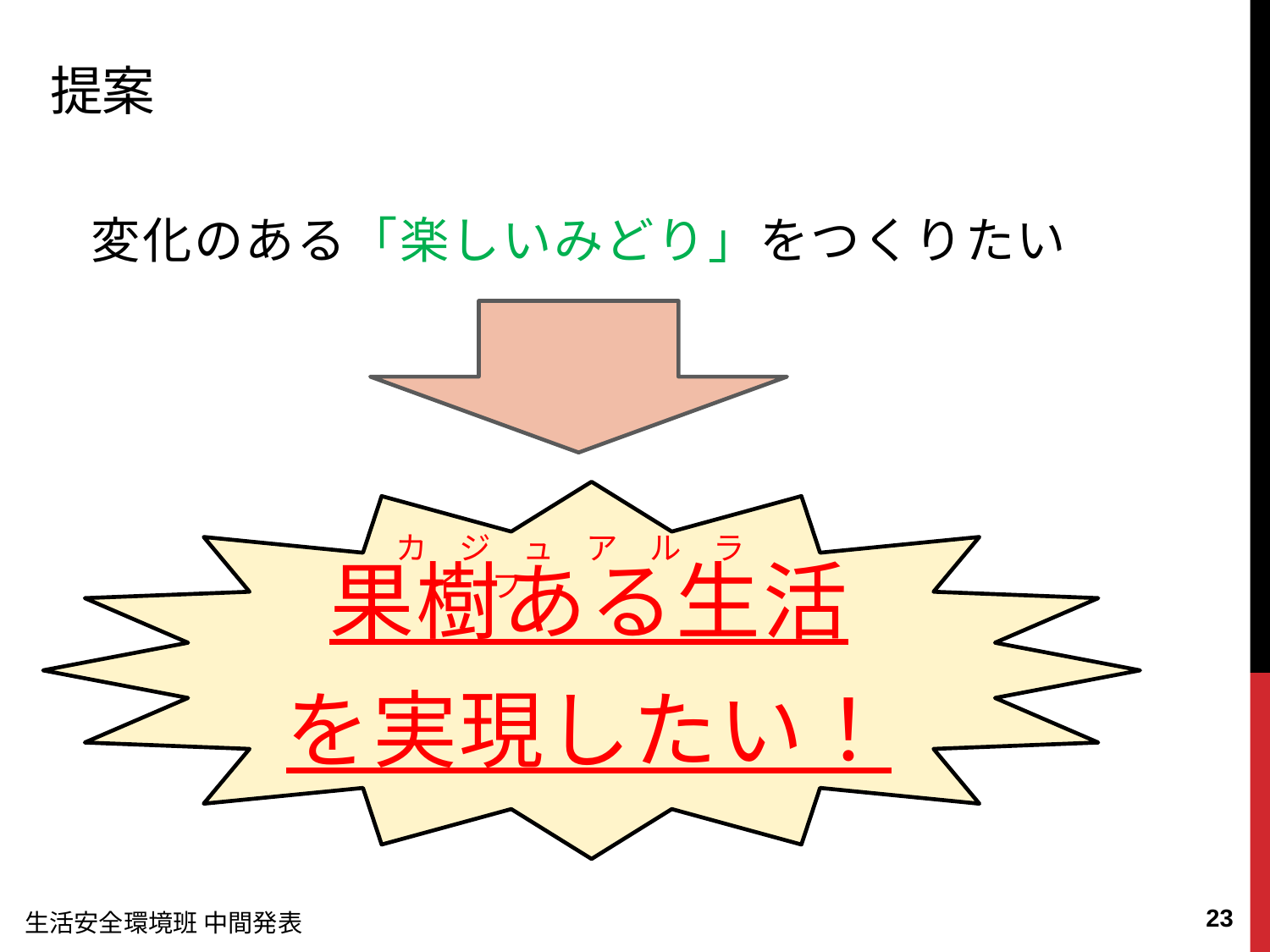

提案

変化のある「楽しいみどり」をつくりたい

カ　ジ　ュ　ア　ル　ラ　イ　フ
果樹ある生活
を実現したい！
23
生活安全環境班 中間発表